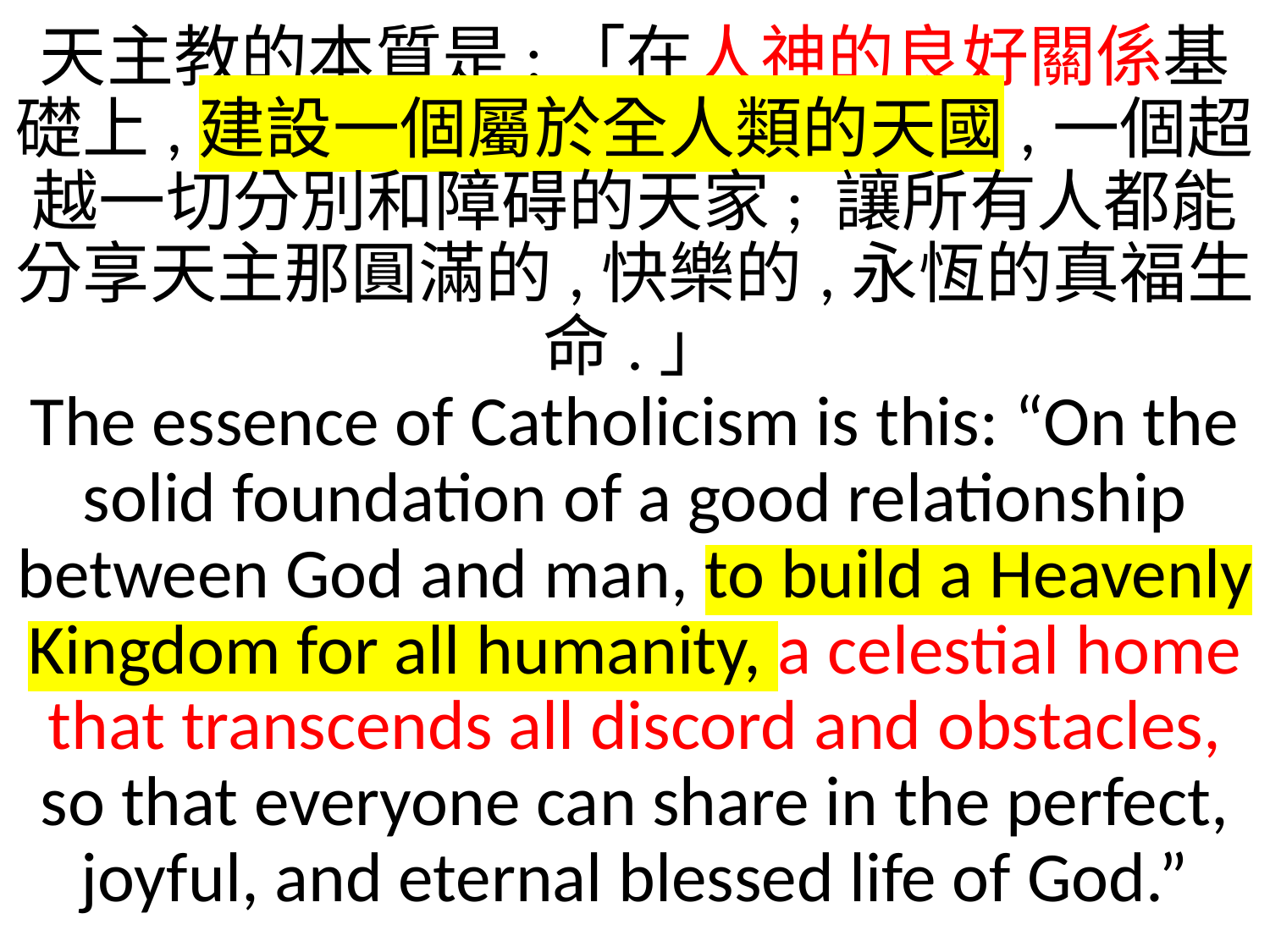

天主教的本質是:「在人神的良好關係基礎上,建設一個屬於全人類的天國,一個超越一切分別和障碍的天家; 讓所有人都能分享天主那圓滿的,快樂的,永恆的真福生命.」
The essence of Catholicism is this: “On the solid foundation of a good relationship between God and man, to build a Heavenly Kingdom for all humanity, a celestial home that transcends all discord and obstacles, so that everyone can share in the perfect, joyful, and eternal blessed life of God.”